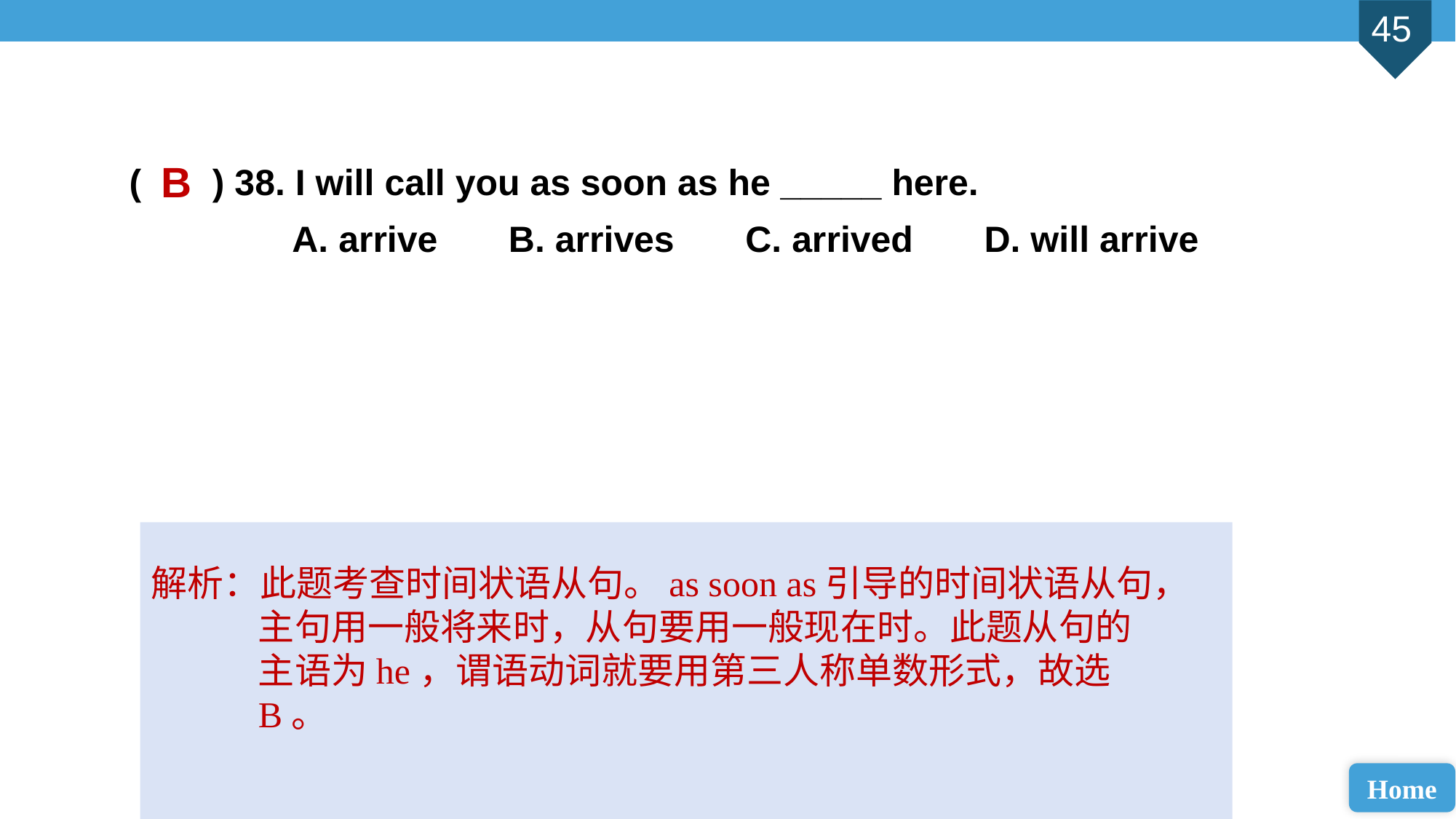

(       ) 38. I will call you as soon as he _____ here.
                A. arrive       B. arrives       C. arrived       D. will arrive
B

解析：此题考查时间状语从句。as soon as引导的时间状语从句，主句用一般将来时，从句要用一般现在时。此题从句的主语为he，谓语动词就要用第三人称单数形式，故选B。